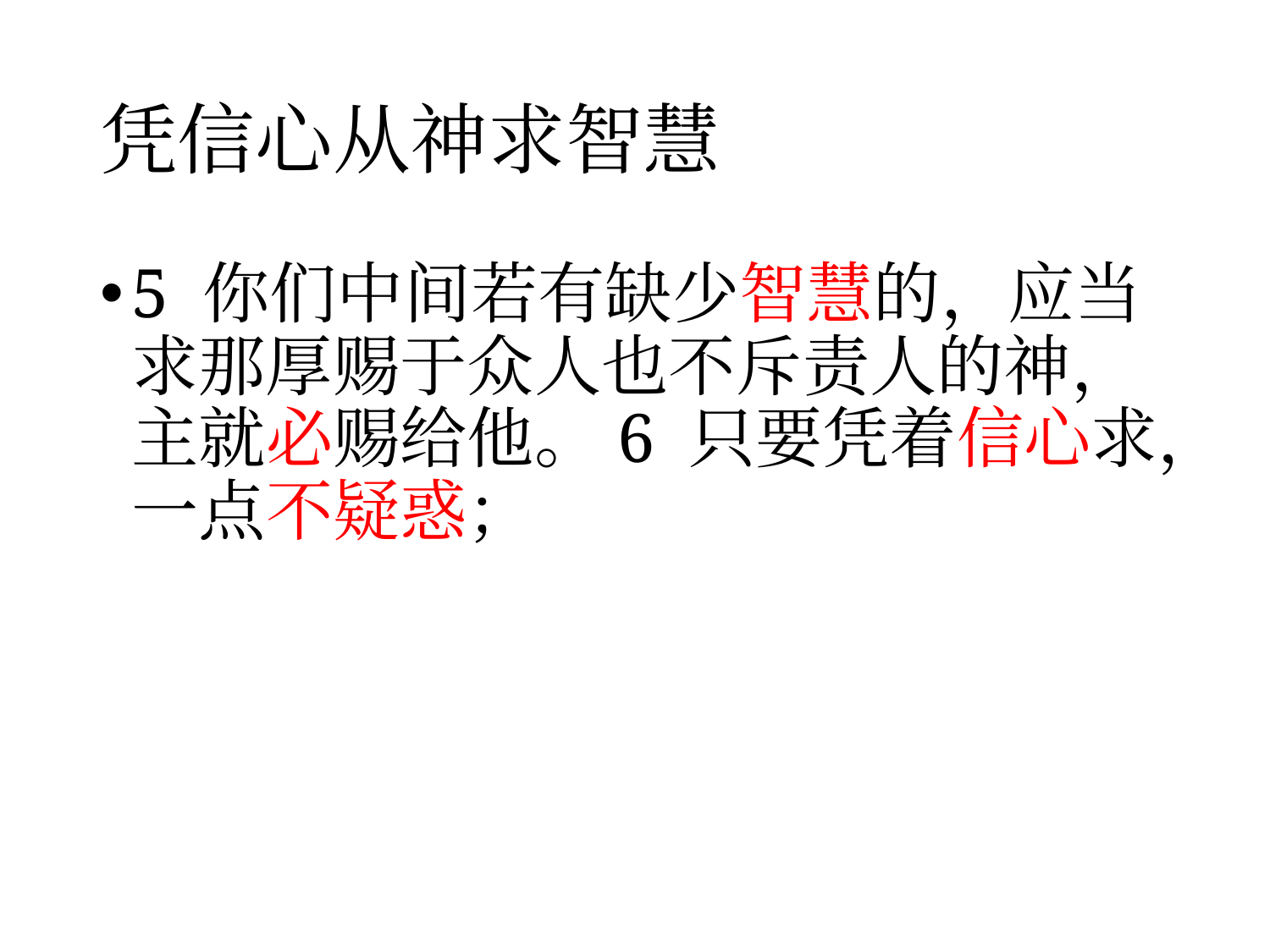

# 凭信心从神求智慧
5 你们中间若有缺少智慧的，应当求那厚赐于众人也不斥责人的神，主就必赐给他。6 只要凭着信心求，一点不疑惑；